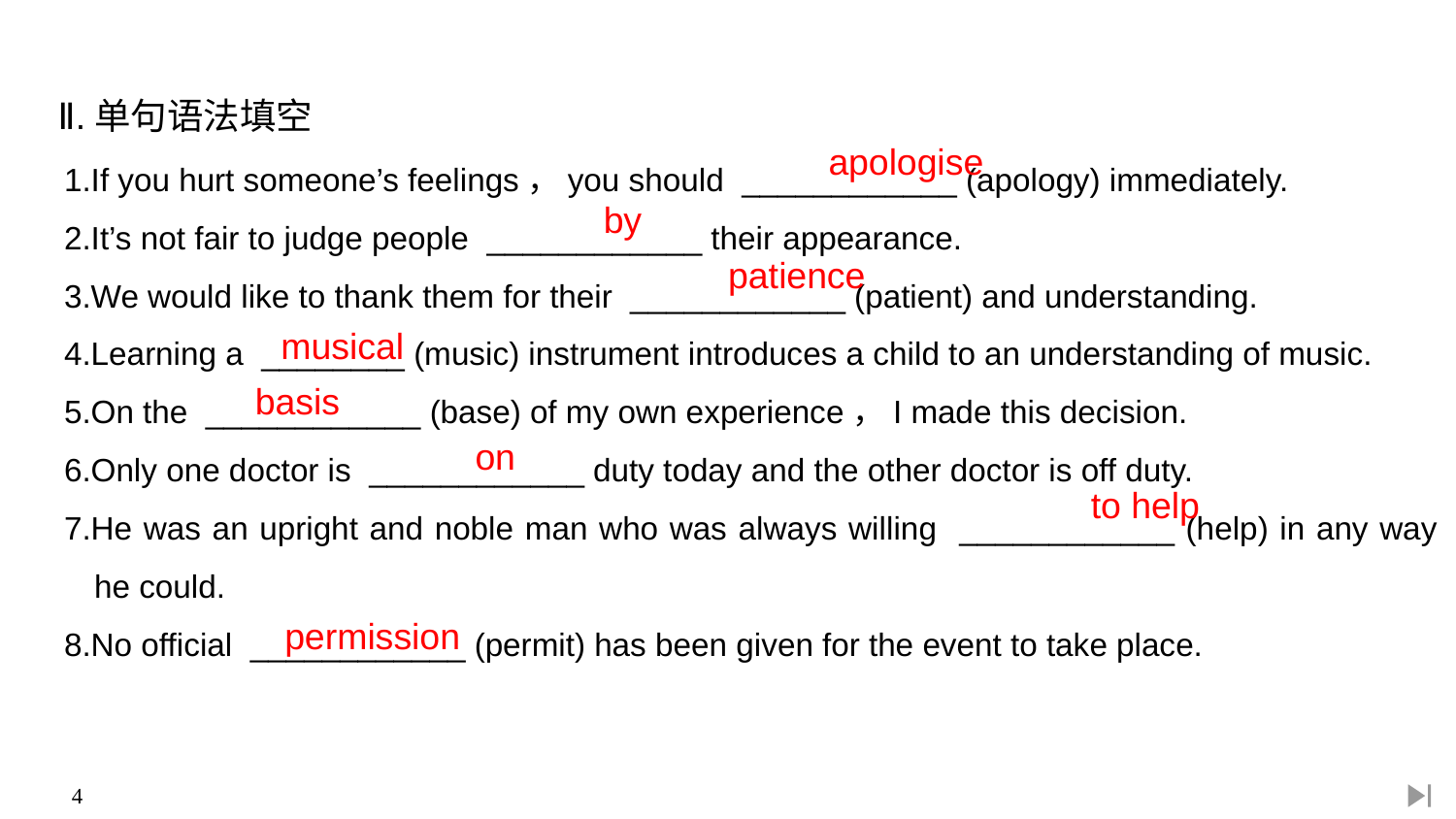

Ⅱ.单句语法填空
apologise
1.If you hurt someone’s feelings，you should  ____________ (apology) immediately.
2.It’s not fair to judge people  ____________ their appearance.
3.We would like to thank them for their  ____________ (patient) and understanding.
4.Learning a  ________ (music) instrument introduces a child to an understanding of music.
5.On the  ____________ (base) of my own experience，I made this decision.
6.Only one doctor is  ____________ duty today and the other doctor is off duty.
7.He was an upright and noble man who was always willing  ____________ (help) in any way he could.
8.No official  ____________ (permit) has been given for the event to take place.
by
patience
musical
basis
on
to help
permission